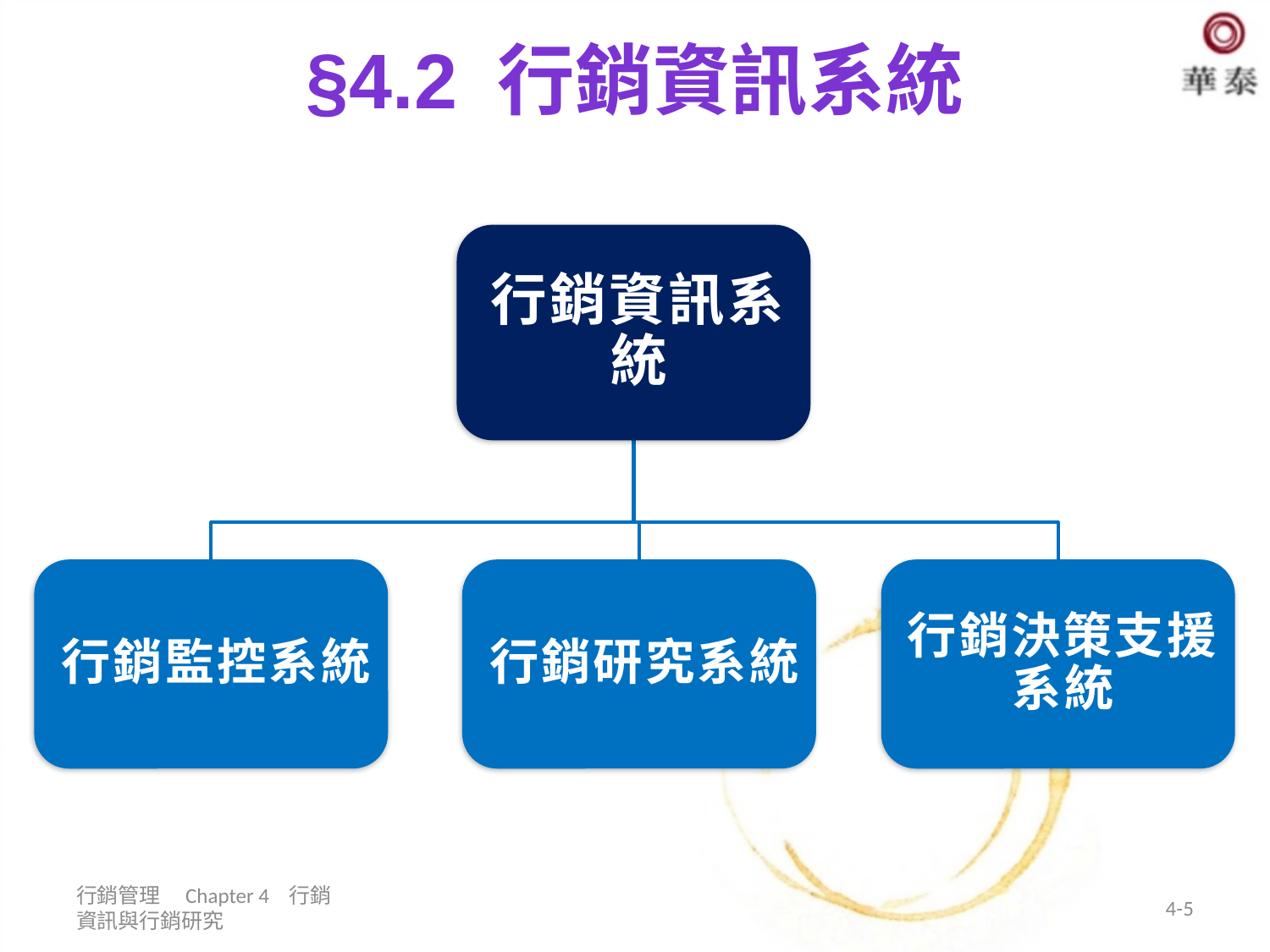

# §4.2 行銷資訊系統
行銷資訊系統
行銷監控系統
行銷研究系統
行銷決策支援系統
行銷管理   Chapter 4   行銷資訊與行銷研究
4-5